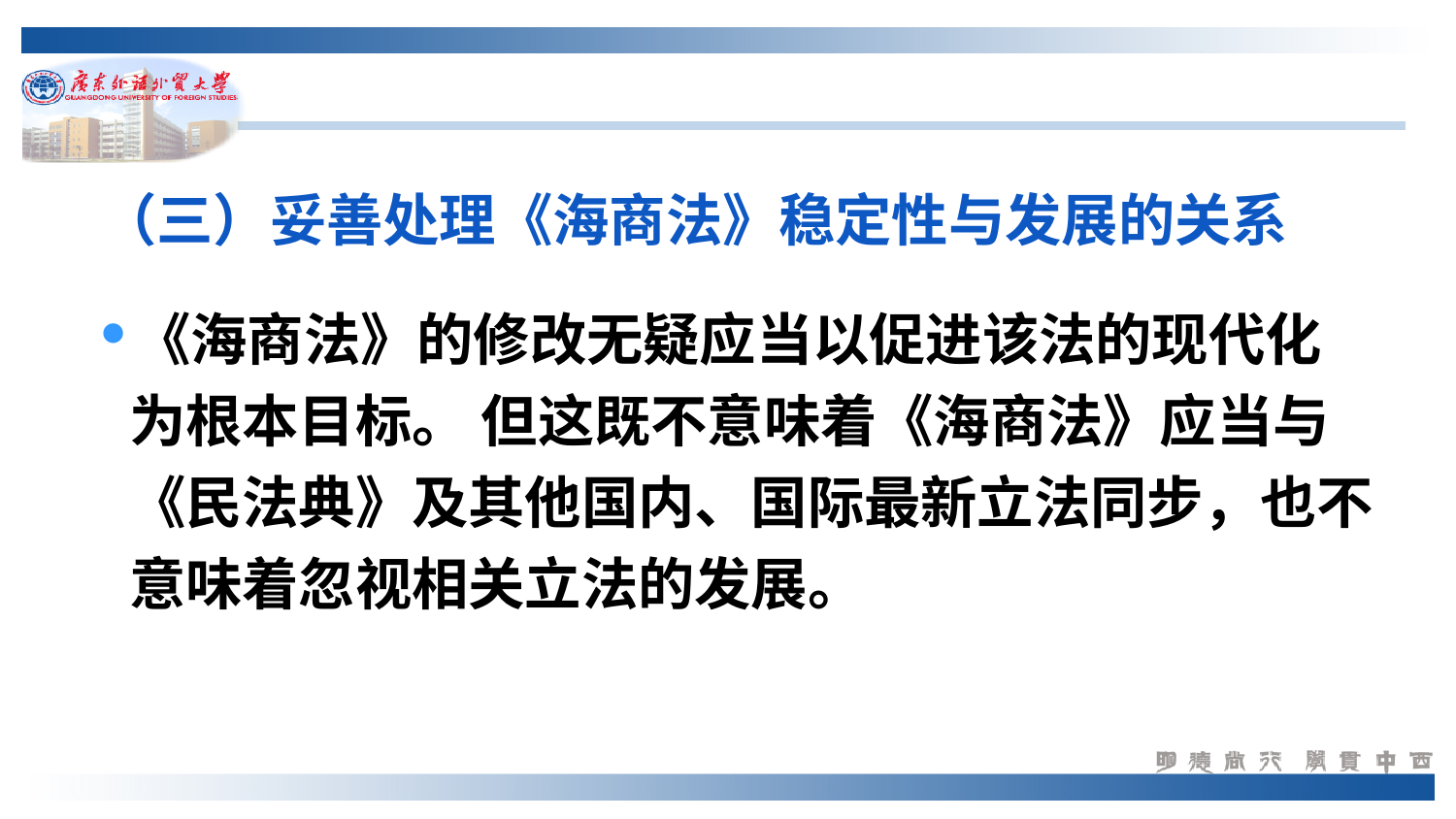

# （三）妥善处理《海商法》稳定性与发展的关系
《海商法》的修改无疑应当以促进该法的现代化为根本目标。 但这既不意味着《海商法》应当与《民法典》及其他国内、国际最新立法同步，也不意味着忽视相关立法的发展。